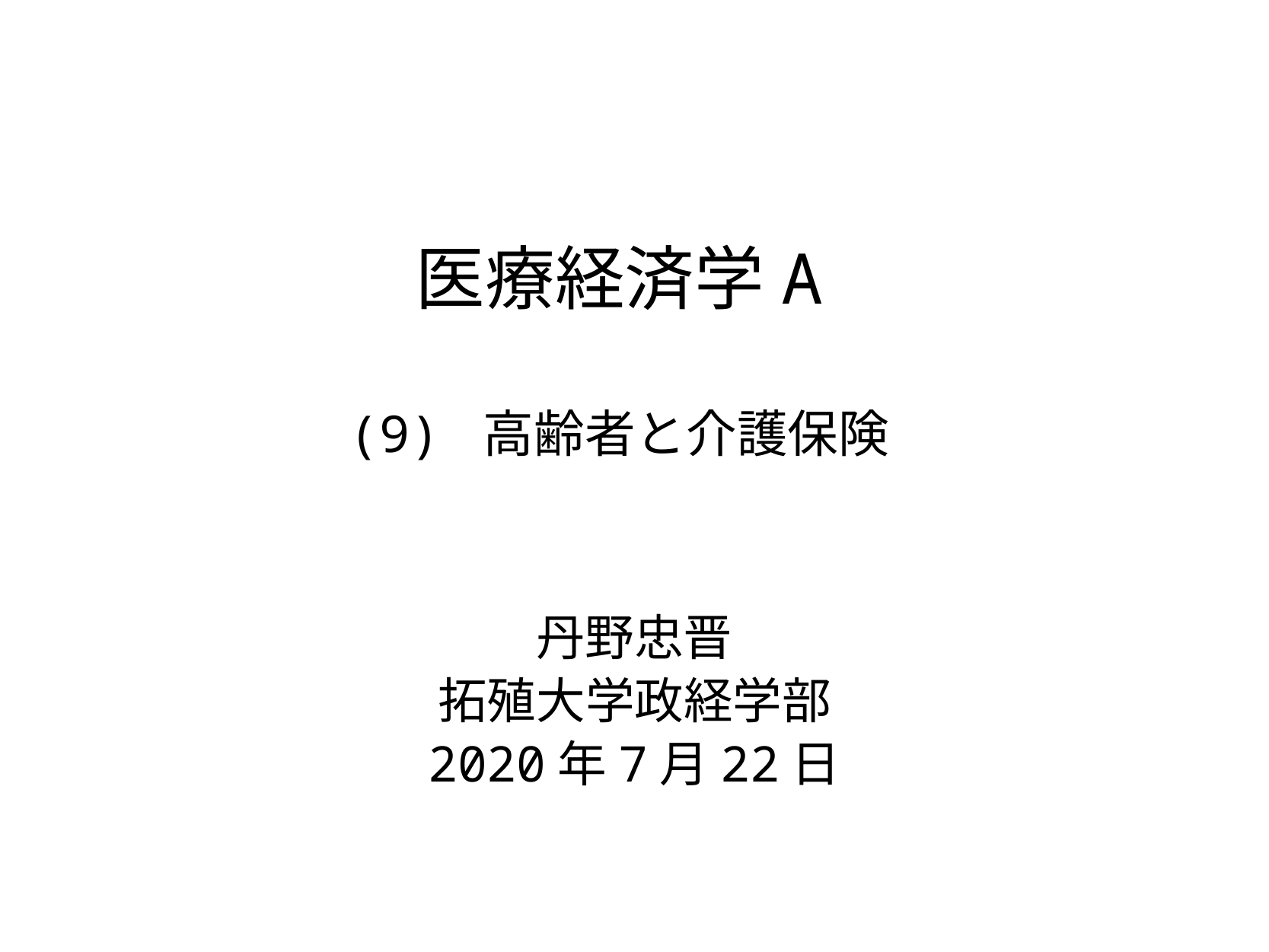

# 医療経済学A (9) 高齢者と介護保険

丹野忠晋
拓殖大学政経学部
2020年7月22日